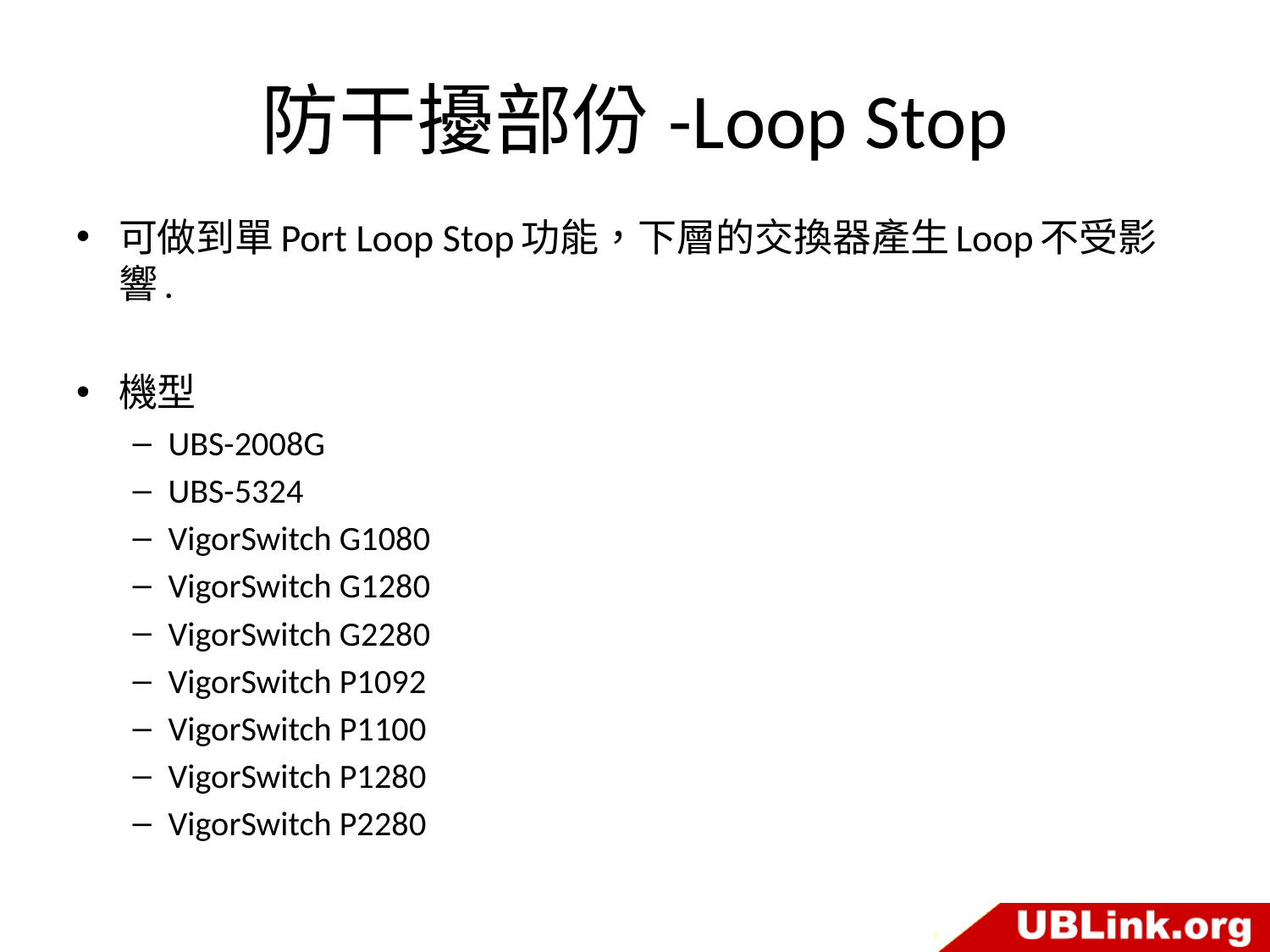

# 防干擾部份-Loop Stop
可做到單Port Loop Stop功能，下層的交換器產生Loop不受影響.

機型
UBS-2008G
UBS-5324
VigorSwitch G1080
VigorSwitch G1280
VigorSwitch G2280
VigorSwitch P1092
VigorSwitch P1100
VigorSwitch P1280
VigorSwitch P2280